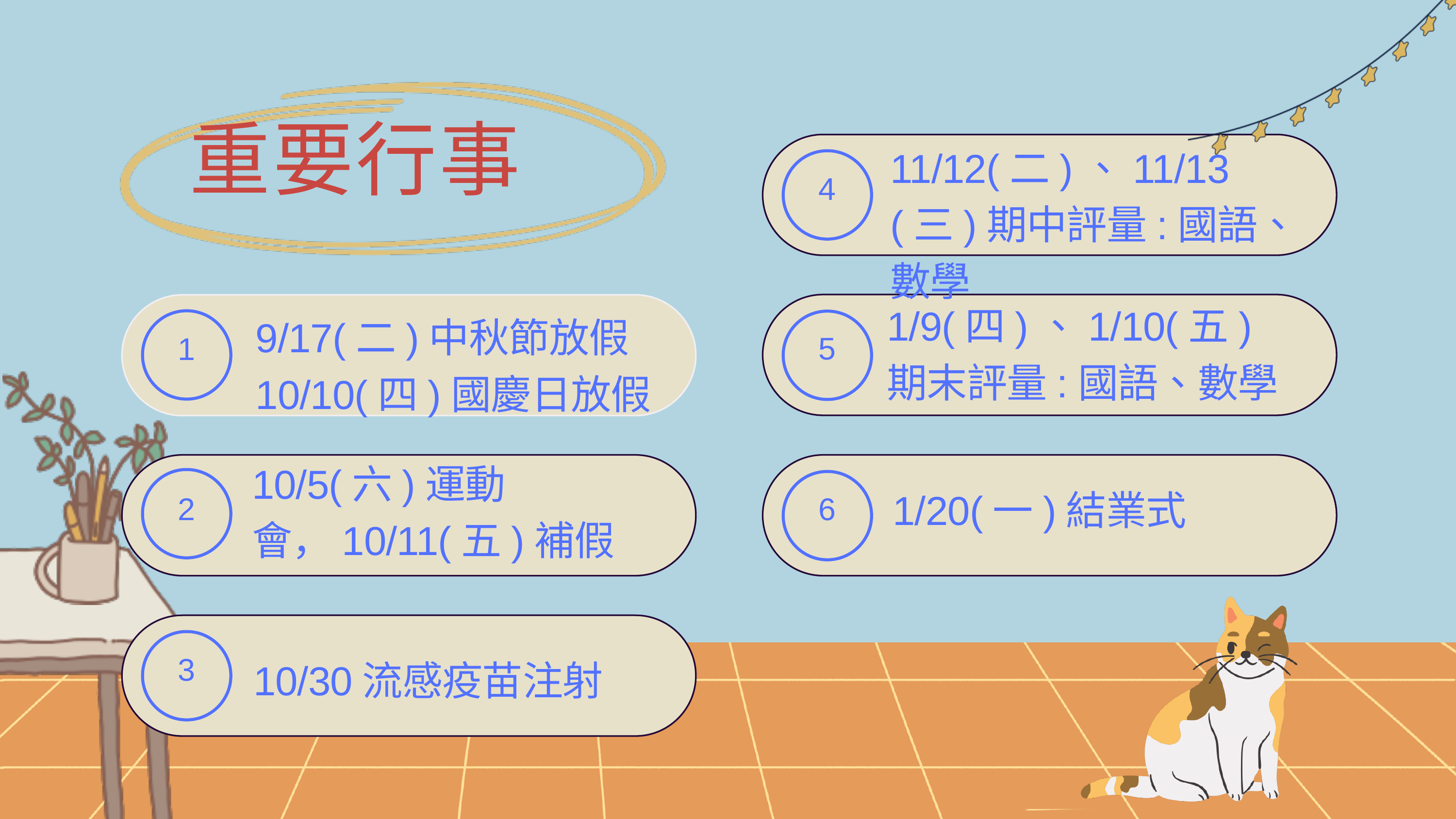

重要行事

11/12(二)、11/13(三)期中評量:國語、數學

4
1/9(四)、1/10(五)
期末評量:國語、數學

9/17(二)中秋節放假
10/10(四)國慶日放假

5
1

10/5(六)運動會，10/11(五)補假

1/20(一)結業式
2
6

10/30流感疫苗注射
3